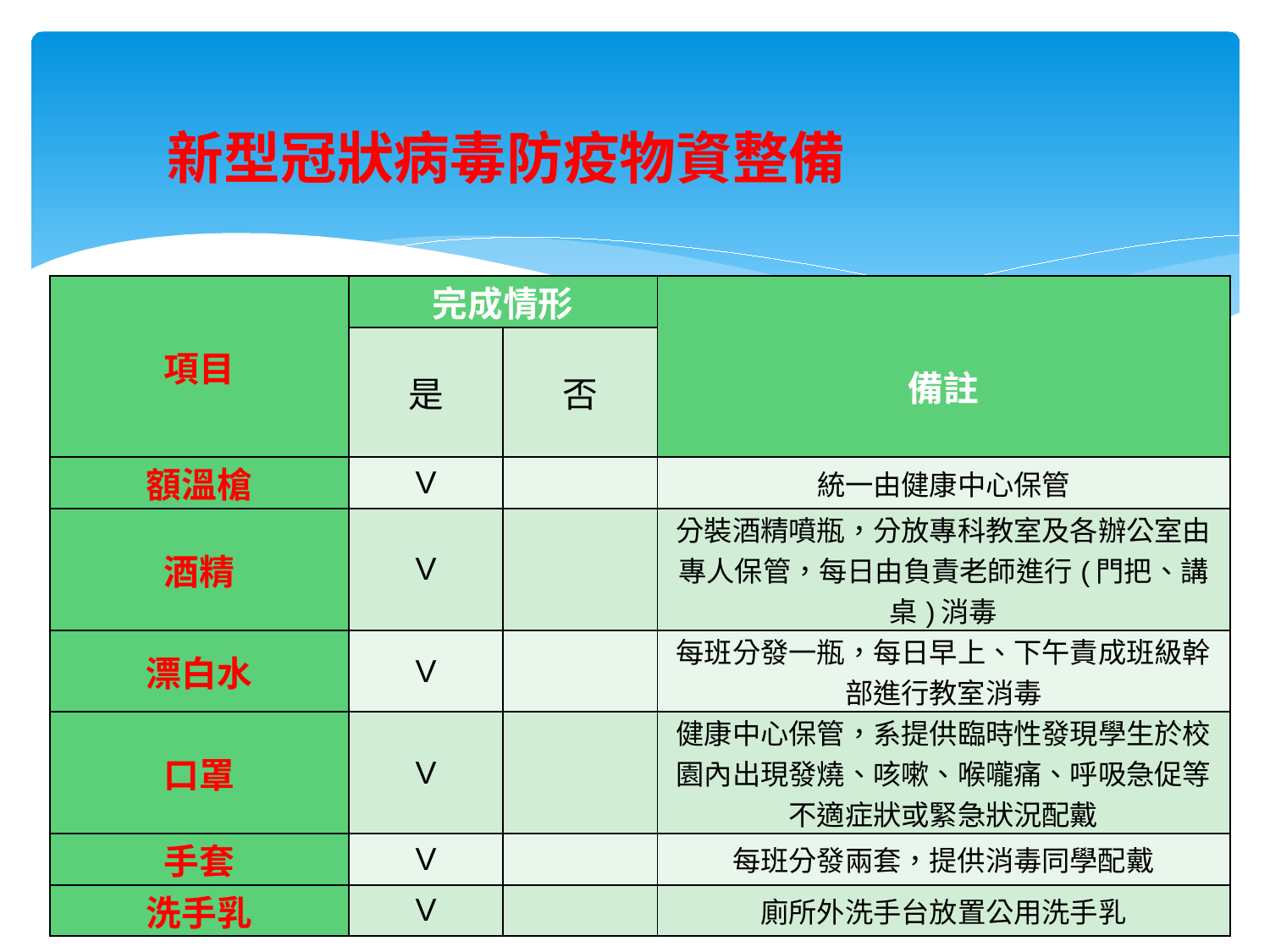

新型冠狀病毒防疫物資整備
| 項目 | 完成情形 |  | 備註 |
| --- | --- | --- | --- |
|  | 是 | 否 |  |
| 額溫槍 | V |  | 統一由健康中心保管 |
| 酒精 | V |  | 分裝酒精噴瓶，分放專科教室及各辦公室由專人保管，每日由負責老師進行(門把、講桌)消毒 |
| 漂白水 | V |  | 每班分發一瓶，每日早上、下午責成班級幹部進行教室消毒 |
| 口罩 | V |  | 健康中心保管，系提供臨時性發現學生於校園內出現發燒、咳嗽、喉嚨痛、呼吸急促等不適症狀或緊急狀況配戴 |
| 手套 | V |  | 每班分發兩套，提供消毒同學配戴 |
| 洗手乳 | V |  | 廁所外洗手台放置公用洗手乳 |